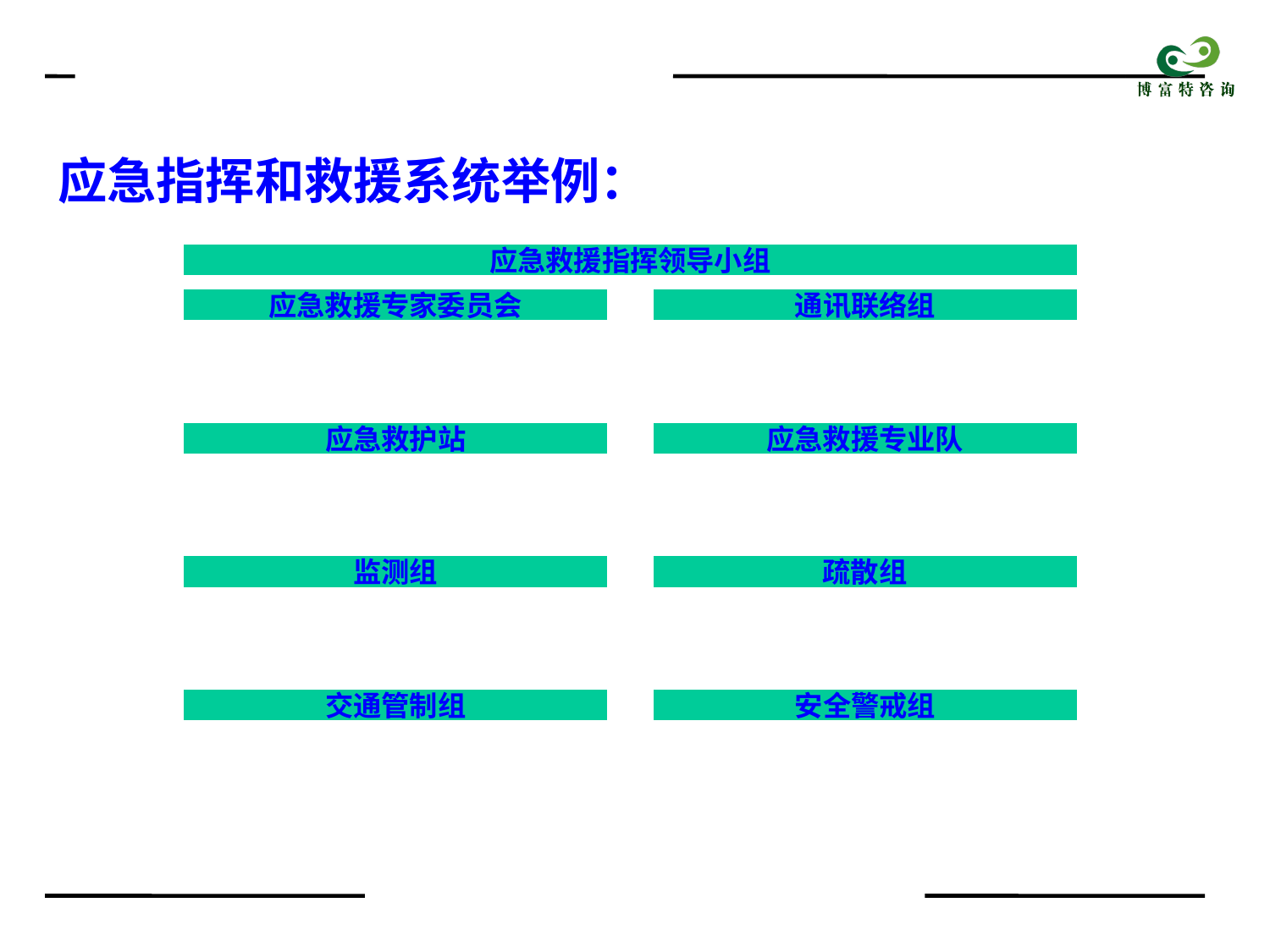

应急指挥和救援系统举例：
应急救援指挥领导小组
应急救援专家委员会
通讯联络组
应急救护站
应急救援专业队
监测组
疏散组
交通管制组
安全警戒组